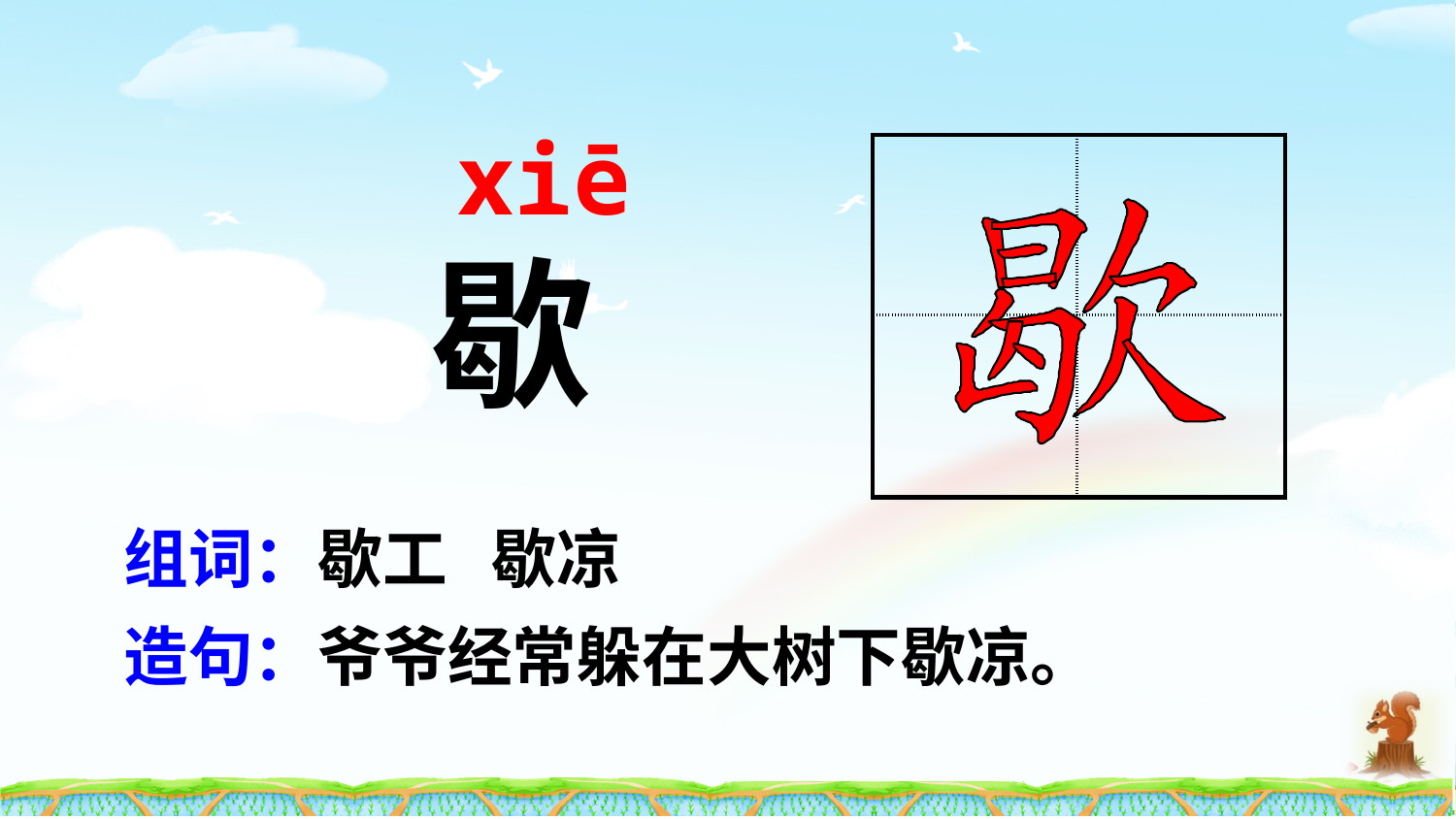

xiē
|  |  |
| --- | --- |
|  |  |

歇

组词：歇工   歇凉
造句：爷爷经常躲在大树下歇凉。